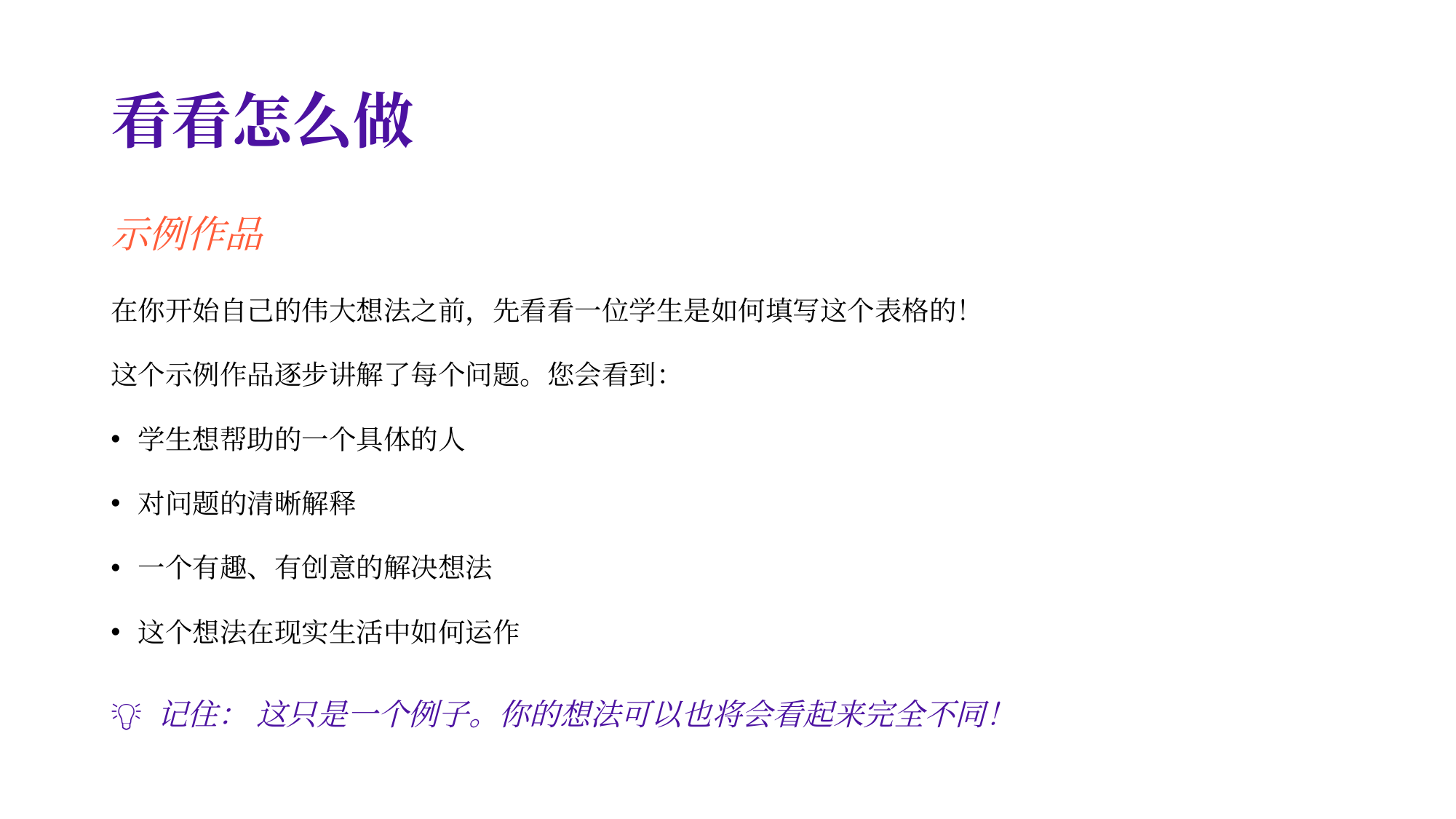

# 看看怎么做 示例作品
在你开始自己的伟大想法之前，先看看一位学生是如何填写这个表格的！
这个示例作品逐步讲解了每个问题。您会看到：
学生想帮助的一个具体的人
对问题的清晰解释
一个有趣、有创意的解决想法
这个想法在现实生活中如何运作
💡 记住： 这只是一个例子。你的想法可以也将会看起来完全不同！